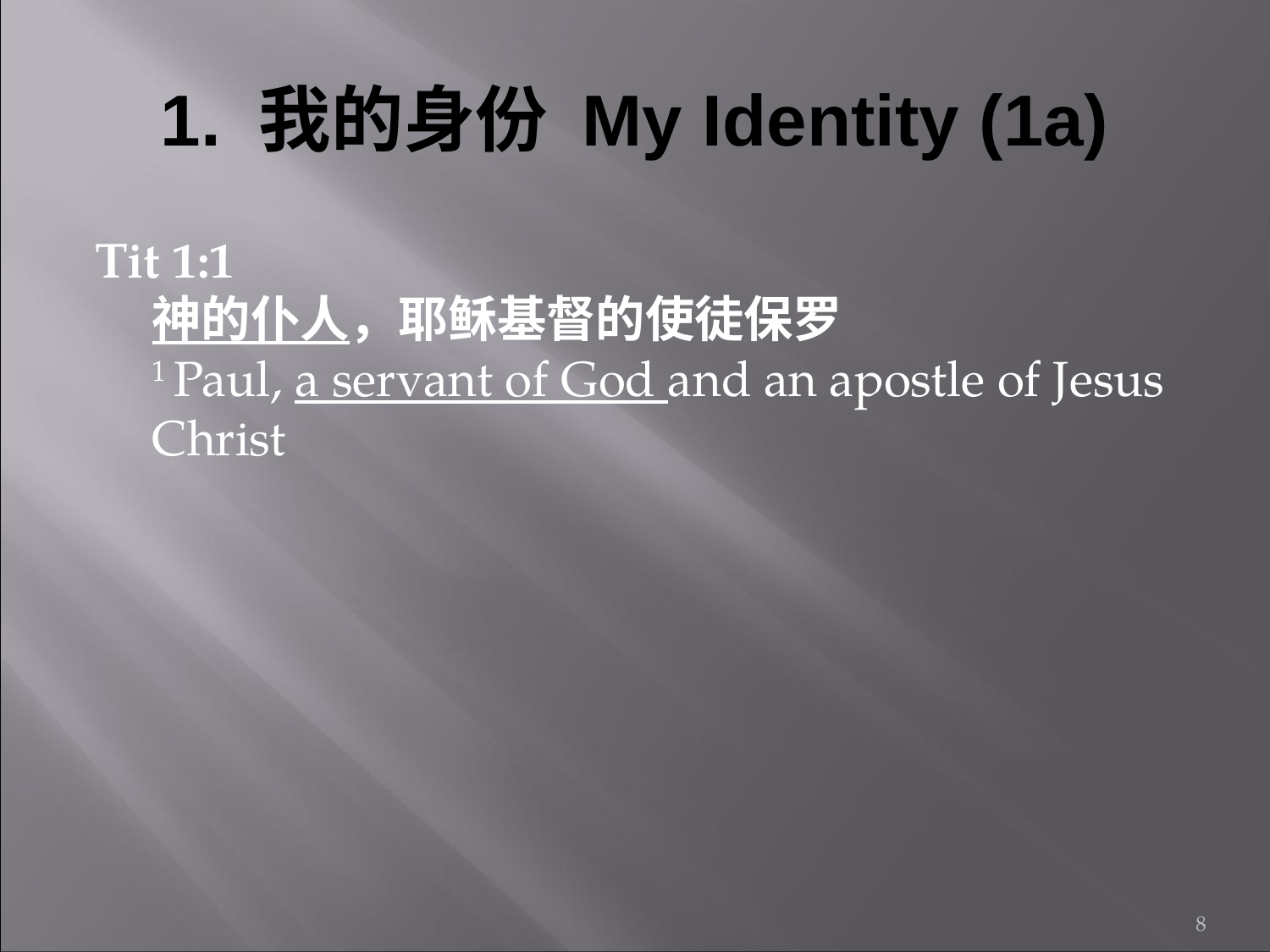

# 1. 我的身份 My Identity (1a)
Tit 1:1
神的仆人，耶稣基督的使徒保罗
1 Paul, a servant of God and an apostle of Jesus Christ
8